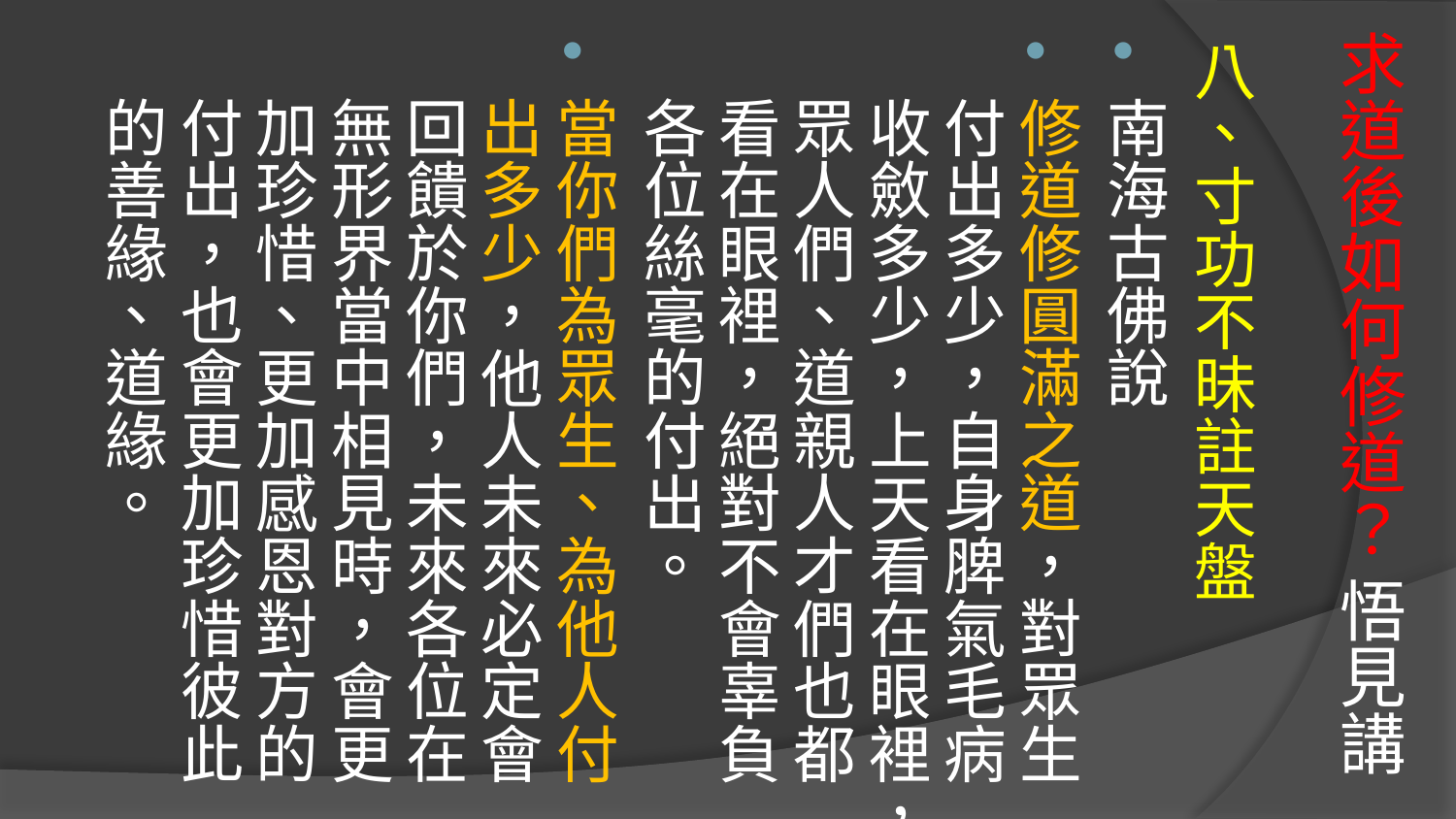

八、寸功不昧註天盤
南海古佛說
修道修圓滿之道，對眾生付出多少，自身脾氣毛病收斂多少，上天看在眼裡，眾人們、道親人才們也都看在眼裡，絕對不會辜負各位絲毫的付出。
當你們為眾生、為他人付出多少，他人未來必定會回饋於你們，未來各位在無形界當中相見時，會更加珍惜、更加感恩對方的付出，也會更加珍惜彼此的善緣、道緣。

# 求道後如何修道？ 悟見講